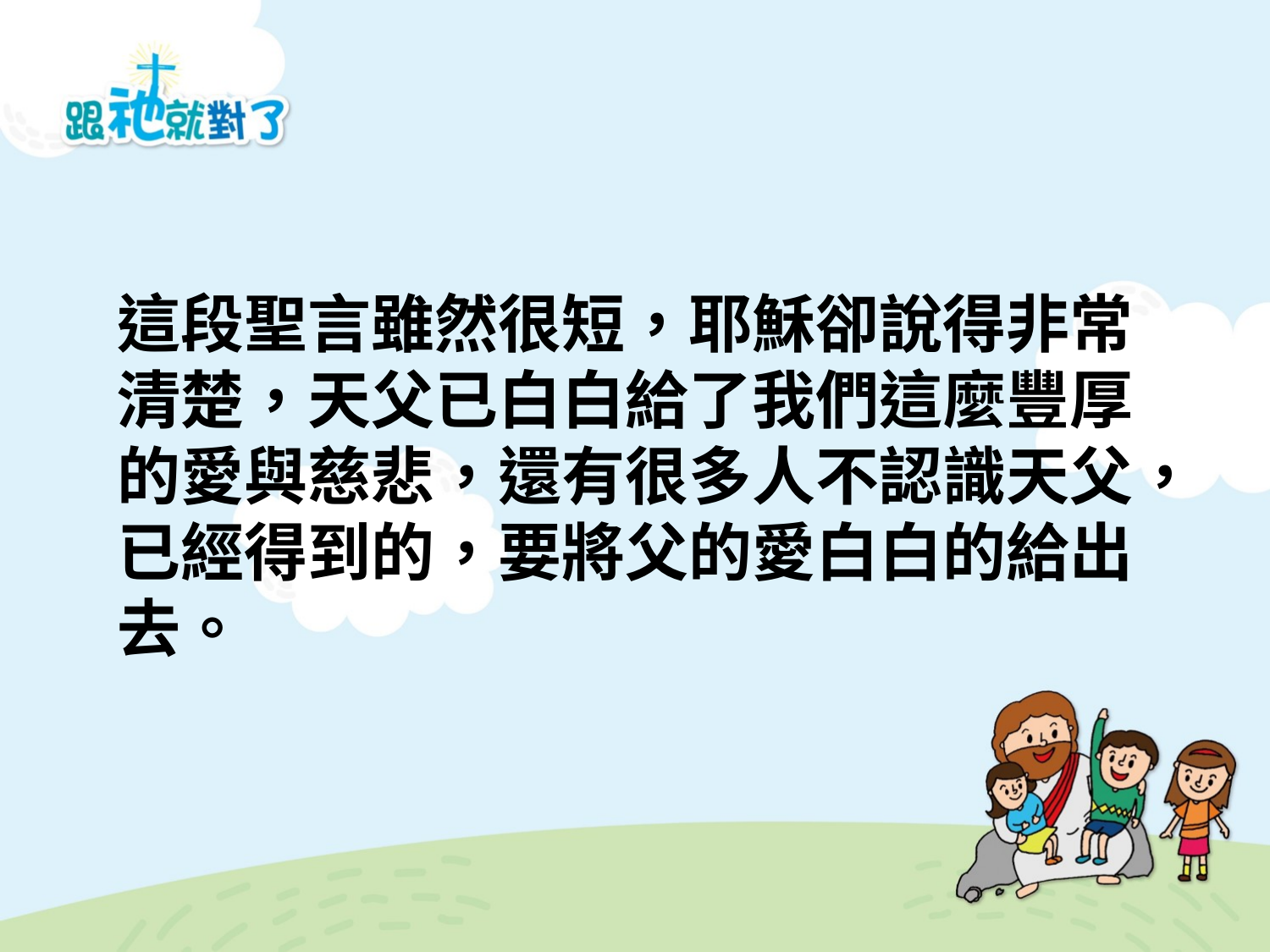

這段聖言雖然很短，耶穌卻說得非常清楚，天父已白白給了我們這麼豐厚的愛與慈悲，還有很多人不認識天父，已經得到的，要將父的愛白白的給出去。